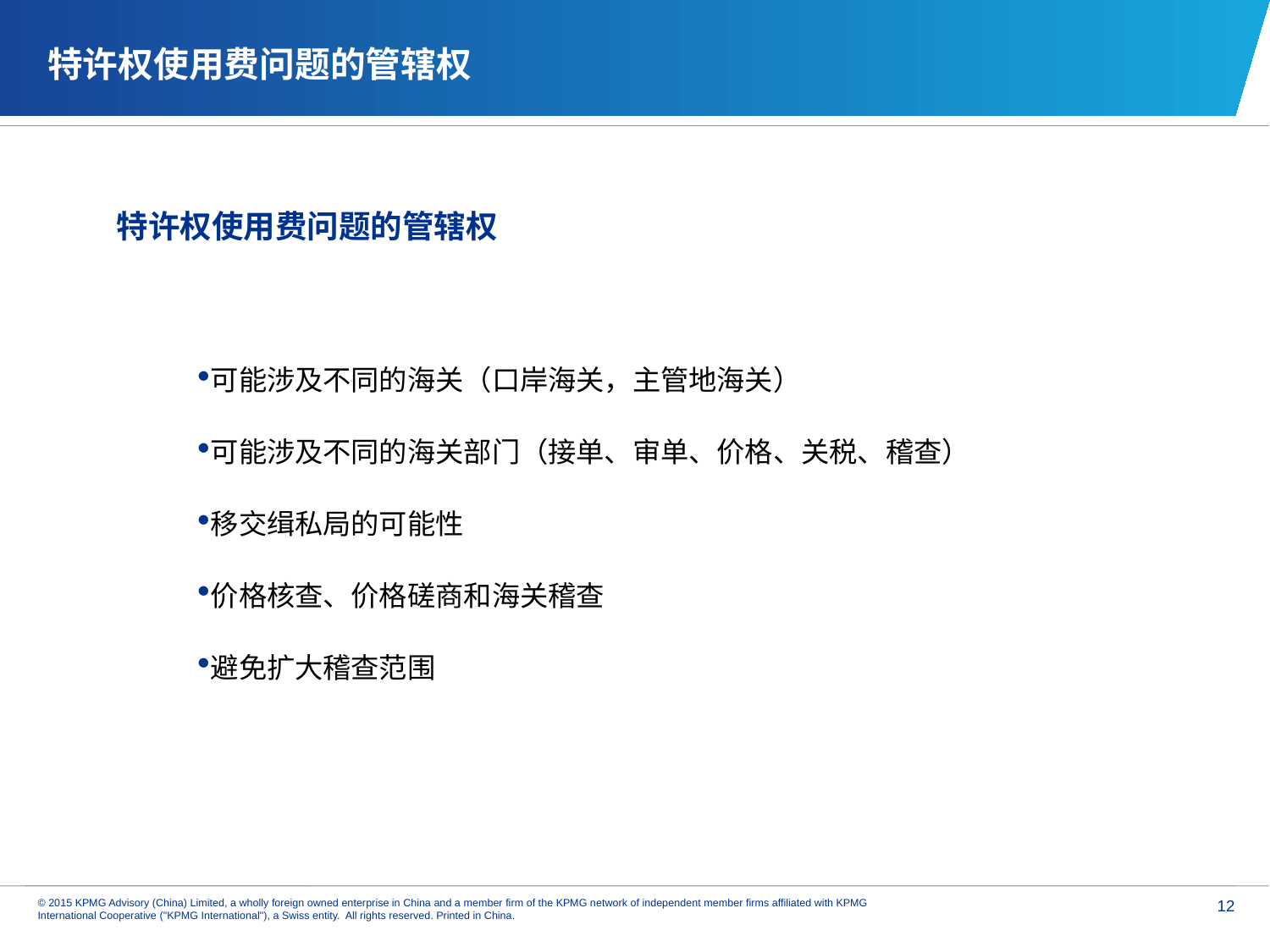

特许权使用费问题的管辖权
　特许权使用费问题的管辖权

可能涉及不同的海关（口岸海关，主管地海关）
可能涉及不同的海关部门（接单、审单、价格、关税、稽查）
移交缉私局的可能性
价格核查、价格磋商和海关稽查
避免扩大稽查范围